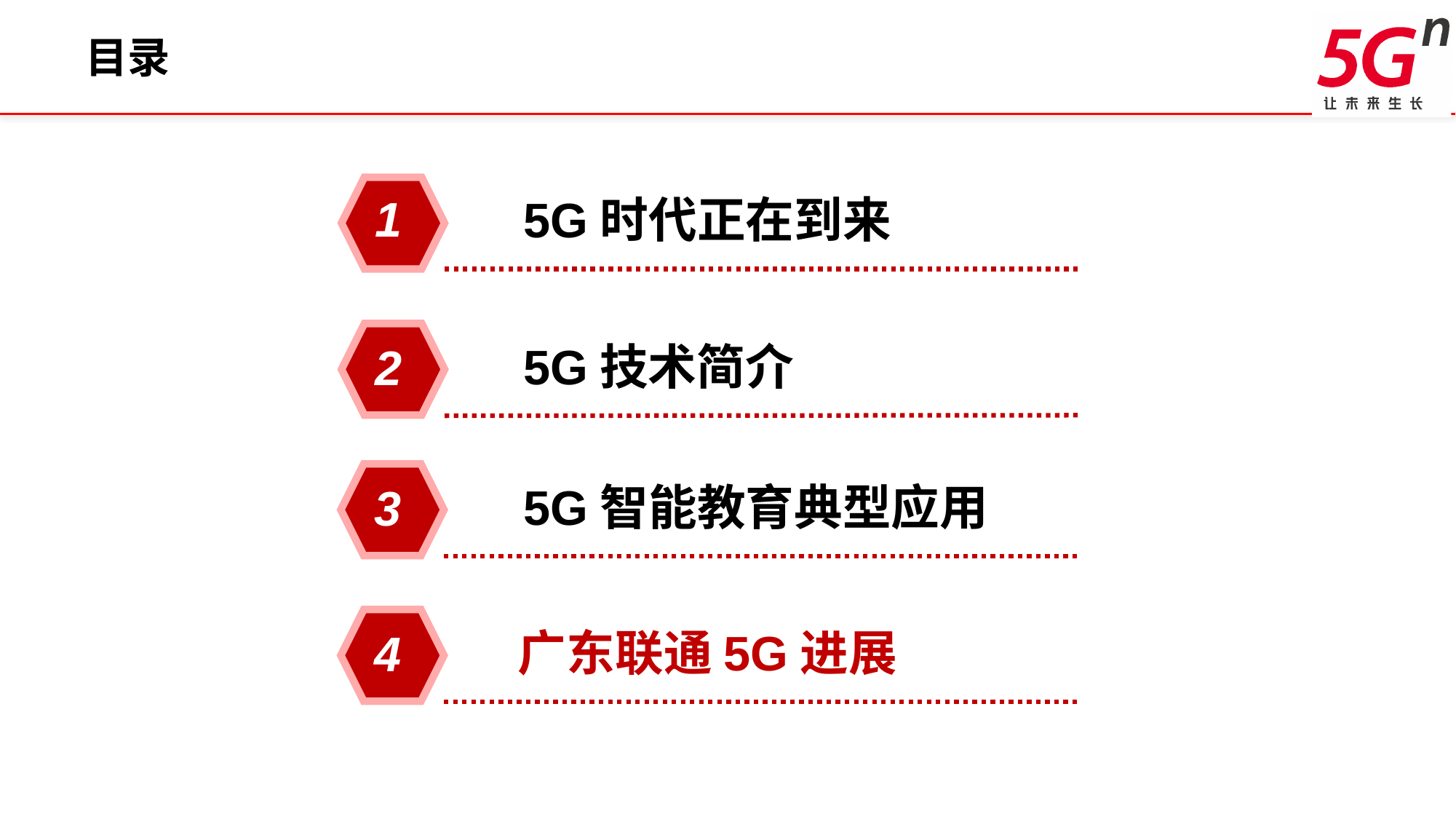

# 目录

1
5G时代正在到来

5G技术简介
2

5G智能教育典型应用
3

广东联通5G进展
4